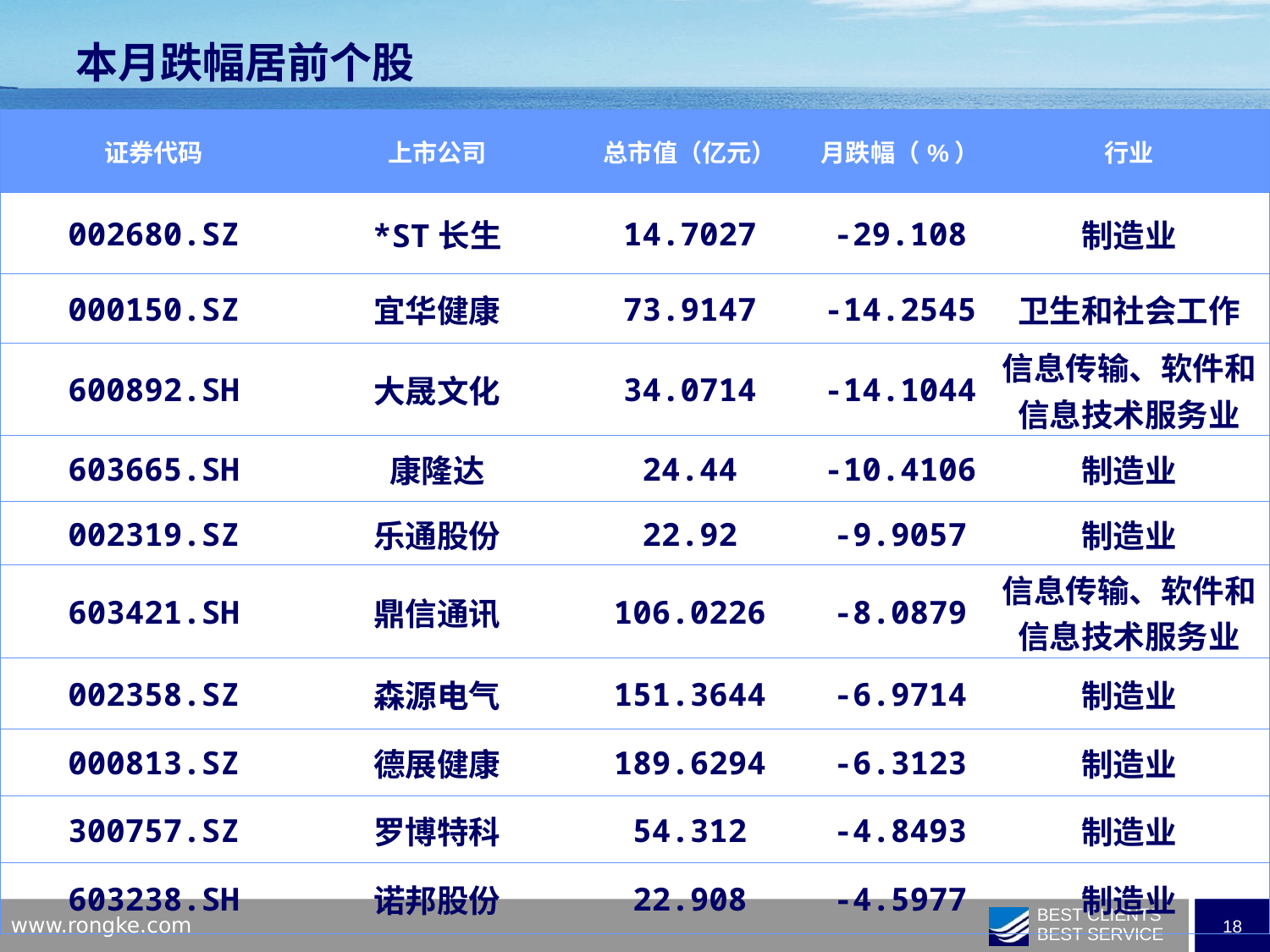

本月跌幅居前个股
| 证券代码 | 上市公司 | 总市值（亿元） | 月跌幅（%） | 行业 |
| --- | --- | --- | --- | --- |
| 002680.SZ | \*ST长生 | 14.7027 | -29.108 | 制造业 |
| 000150.SZ | 宜华健康 | 73.9147 | -14.2545 | 卫生和社会工作 |
| 600892.SH | 大晟文化 | 34.0714 | -14.1044 | 信息传输、软件和信息技术服务业 |
| 603665.SH | 康隆达 | 24.44 | -10.4106 | 制造业 |
| 002319.SZ | 乐通股份 | 22.92 | -9.9057 | 制造业 |
| 603421.SH | 鼎信通讯 | 106.0226 | -8.0879 | 信息传输、软件和信息技术服务业 |
| 002358.SZ | 森源电气 | 151.3644 | -6.9714 | 制造业 |
| 000813.SZ | 德展健康 | 189.6294 | -6.3123 | 制造业 |
| 300757.SZ | 罗博特科 | 54.312 | -4.8493 | 制造业 |
| 603238.SH | 诺邦股份 | 22.908 | -4.5977 | 制造业 |
|  |  |  |  |  |